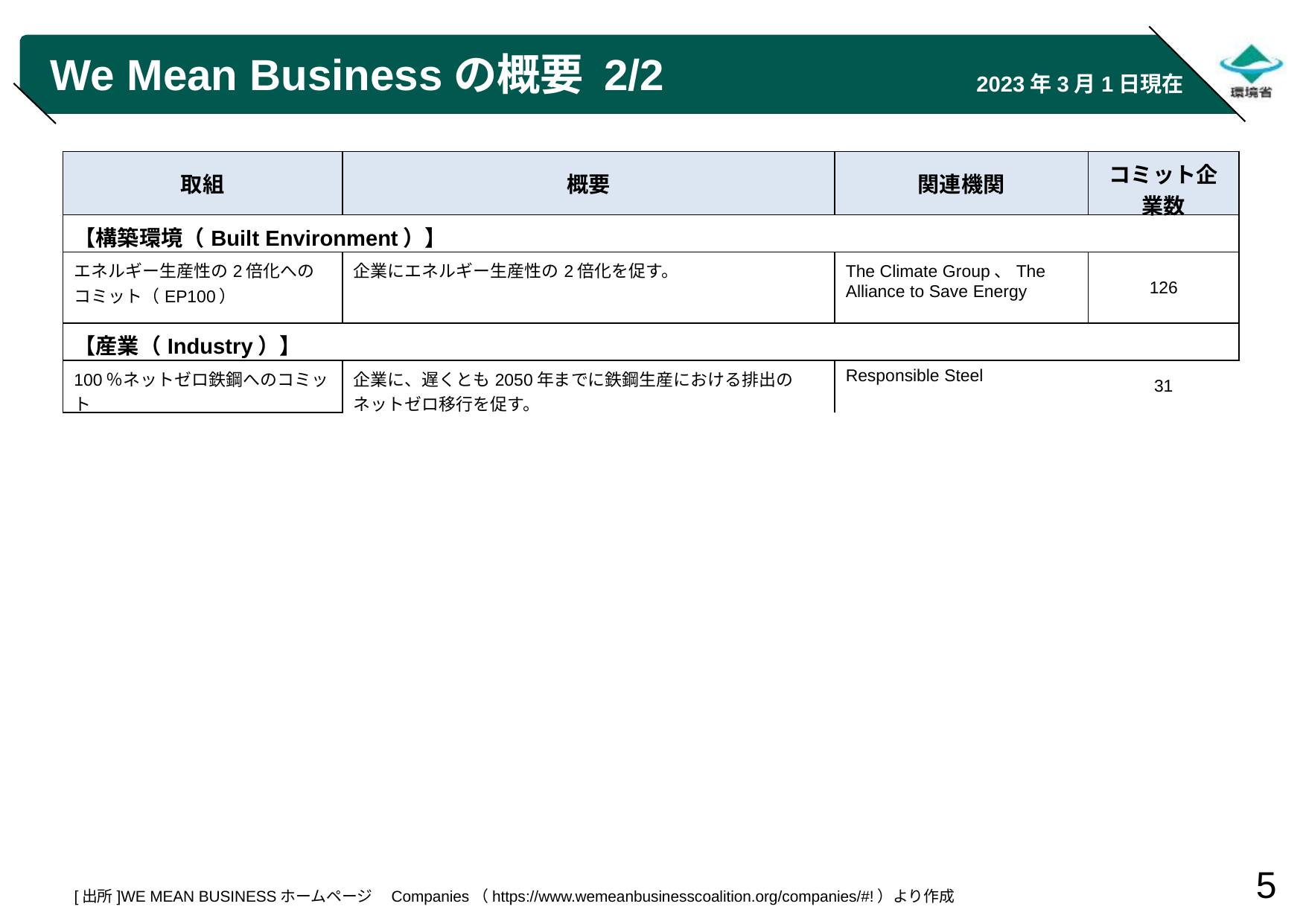

# We Mean Businessの概要 2/2
2023年3月1日現在
| 取組 | 概要 | 関連機関 | コミット企業数 |
| --- | --- | --- | --- |
| 【構築環境（Built Environment）】 |  |  |  |
| エネルギー生産性の2倍化へのコミット（EP100） | 企業にエネルギー生産性の2倍化を促す。 | The Climate Group、The Alliance to Save Energy | 126 |
| 【産業（Industry）】 |  |  |  |
| 100％ネットゼロ鉄鋼へのコミット | 企業に、遅くとも2050年までに鉄鋼生産における排出のネットゼロ移行を促す。 | Responsible Steel | 31 |
[出所]WE MEAN BUSINESSホームページ　Companies（https://www.wemeanbusinesscoalition.org/companies/#!）より作成